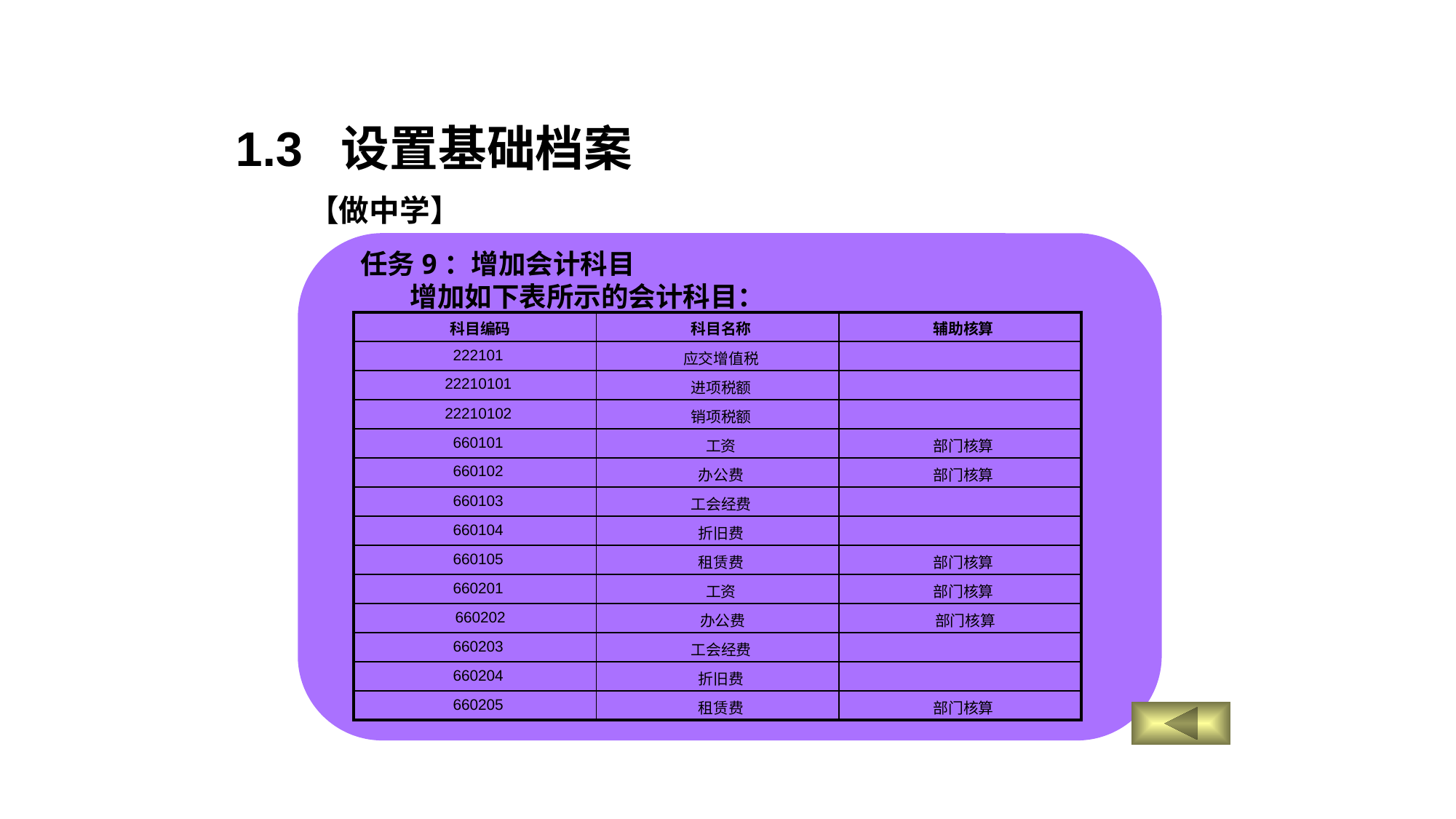

1.3  设置基础档案
【做中学】

任务9：增加会计科目
       增加如下表所示的会计科目：
| 科目编码 | 科目名称 | 辅助核算 |
| --- | --- | --- |
| 222101 | 应交增值税 |  |
| 22210101 | 进项税额 |  |
| 22210102 | 销项税额 |  |
| 660101 | 工资 | 部门核算 |
| 660102 | 办公费 | 部门核算 |
| 660103 | 工会经费 |  |
| 660104 | 折旧费 |  |
| 660105 | 租赁费 | 部门核算 |
| 660201 | 工资 | 部门核算 |
| 660202 | 办公费 | 部门核算 |
| 660203 | 工会经费 |  |
| 660204 | 折旧费 |  |
| 660205 | 租赁费 | 部门核算 |